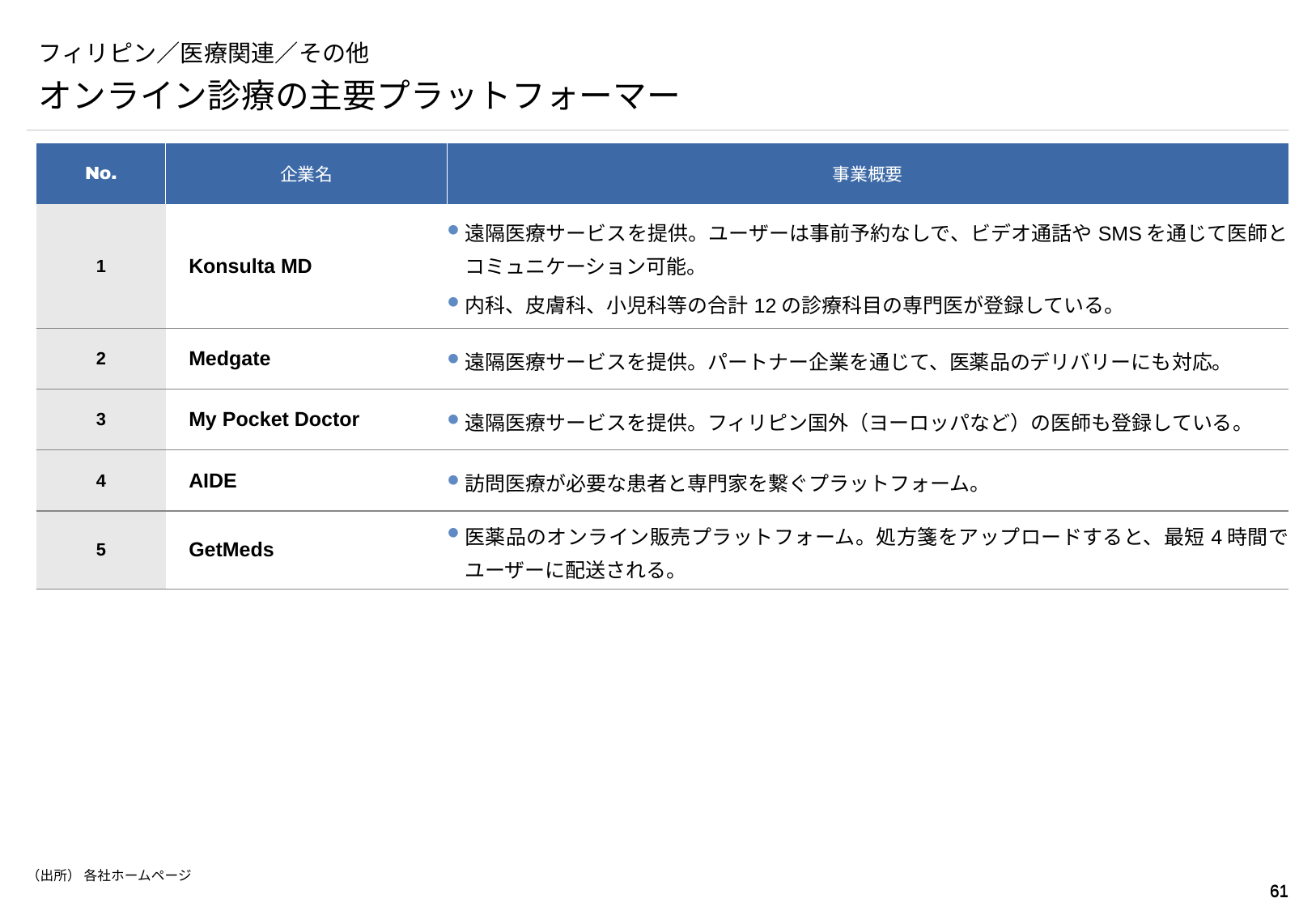

# フィリピン／医療関連／その他
オンライン診療の主要プラットフォーマー
| No. | 企業名 | 事業概要 |
| --- | --- | --- |
| 1 | Konsulta MD | 遠隔医療サービスを提供。ユーザーは事前予約なしで、ビデオ通話やSMSを通じて医師とコミュニケーション可能。 内科、皮膚科、小児科等の合計12の診療科目の専門医が登録している。 |
| 2 | Medgate | 遠隔医療サービスを提供。パートナー企業を通じて、医薬品のデリバリーにも対応。 |
| 3 | My Pocket Doctor | 遠隔医療サービスを提供。フィリピン国外（ヨーロッパなど）の医師も登録している。 |
| 4 | AIDE | 訪問医療が必要な患者と専門家を繋ぐプラットフォーム。 |
| 5 | GetMeds | 医薬品のオンライン販売プラットフォーム。処方箋をアップロードすると、最短4時間でユーザーに配送される。 |
（出所） 各社ホームページ
61